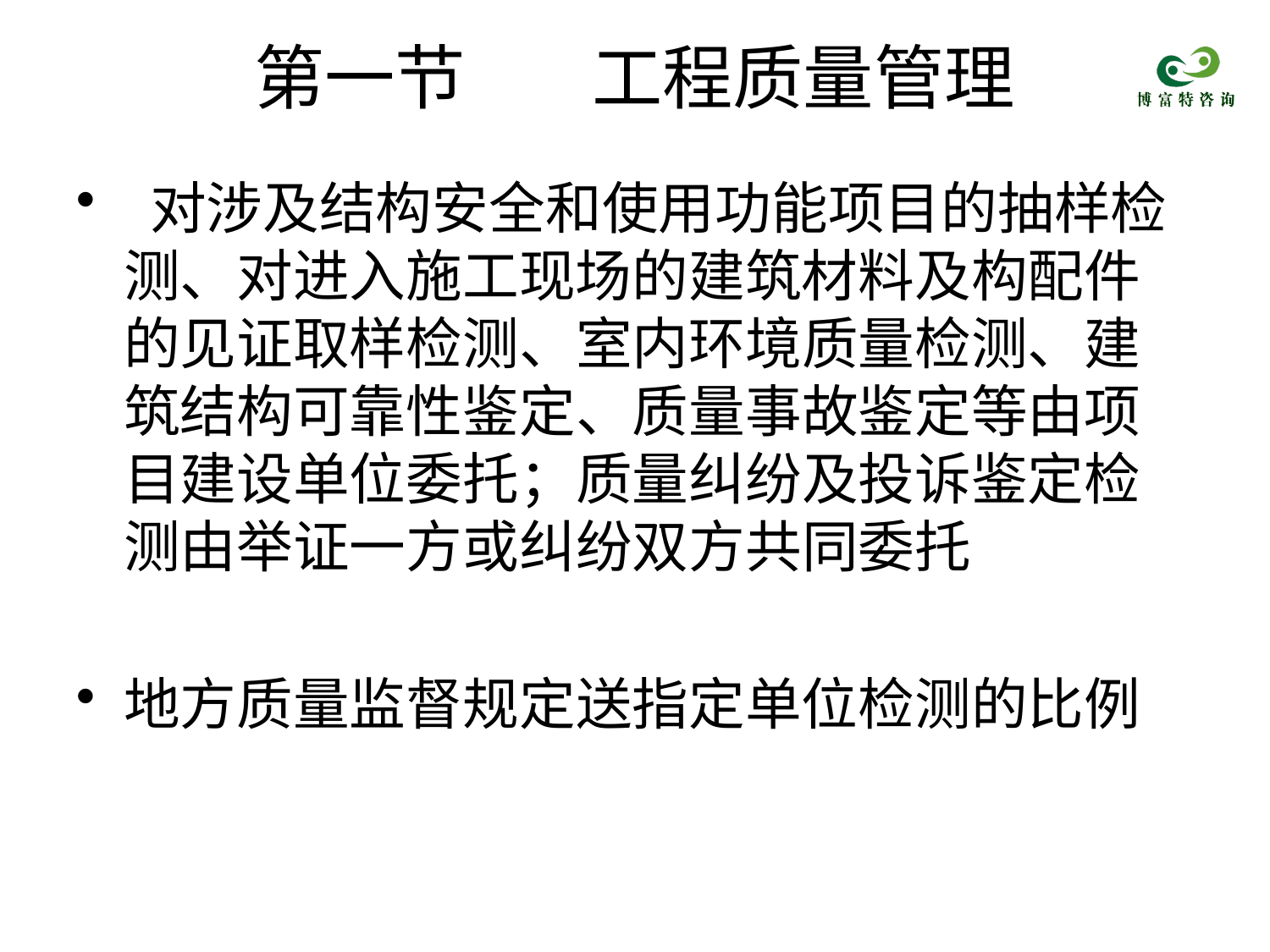

# 第一节        工程质量管理
 对涉及结构安全和使用功能项目的抽样检测、对进入施工现场的建筑材料及构配件的见证取样检测、室内环境质量检测、建筑结构可靠性鉴定、质量事故鉴定等由项目建设单位委托；质量纠纷及投诉鉴定检测由举证一方或纠纷双方共同委托

地方质量监督规定送指定单位检测的比例